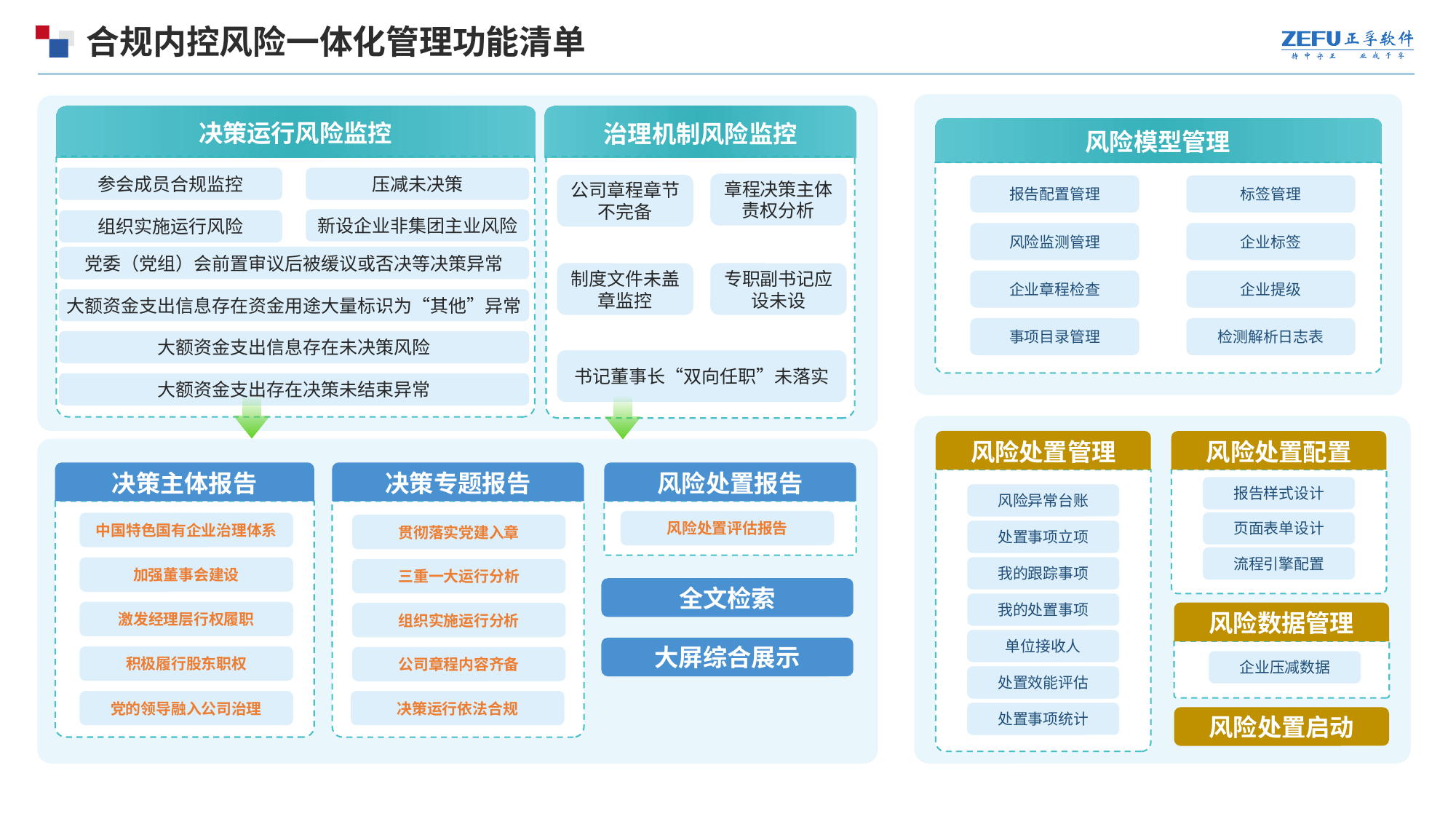

# 合规内控风险一体化管理功能清单

风险模型管理

报告配置管理
标签管理
风险监测管理
企业标签
企业章程检查
企业提级
事项目录管理
检测解析日志表

决策运行风险监控
治理机制风险监控

章程决策主体责权分析
公司章程章节不完备
制度文件未盖章监控
专职副书记应设未设
书记董事长“双向任职”未落实

参会成员合规监控
压减未决策
新设企业非集团主业风险
组织实施运行风险
党委（党组）会前置审议后被缓议或否决等决策异常
大额资金支出信息存在资金用途大量标识为“其他”异常
大额资金支出信息存在未决策风险
大额资金支出存在决策未结束异常

风险处置管理
风险处置配置

决策主体报告
决策专题报告
风险处置报告

报告样式设计
风险异常台账

风险处置评估报告
页面表单设计
中国特色国有企业治理体系
贯彻落实党建入章
处置事项立项
流程引擎配置
我的跟踪事项
加强董事会建设
三重一大运行分析
全文检索
我的处置事项
激发经理层行权履职
风险数据管理
组织实施运行分析
单位接收人
大屏综合展示

积极履行股东职权
公司章程内容齐备
企业压减数据
处置效能评估
党的领导融入公司治理
决策运行依法合规
处置事项统计
风险处置启动